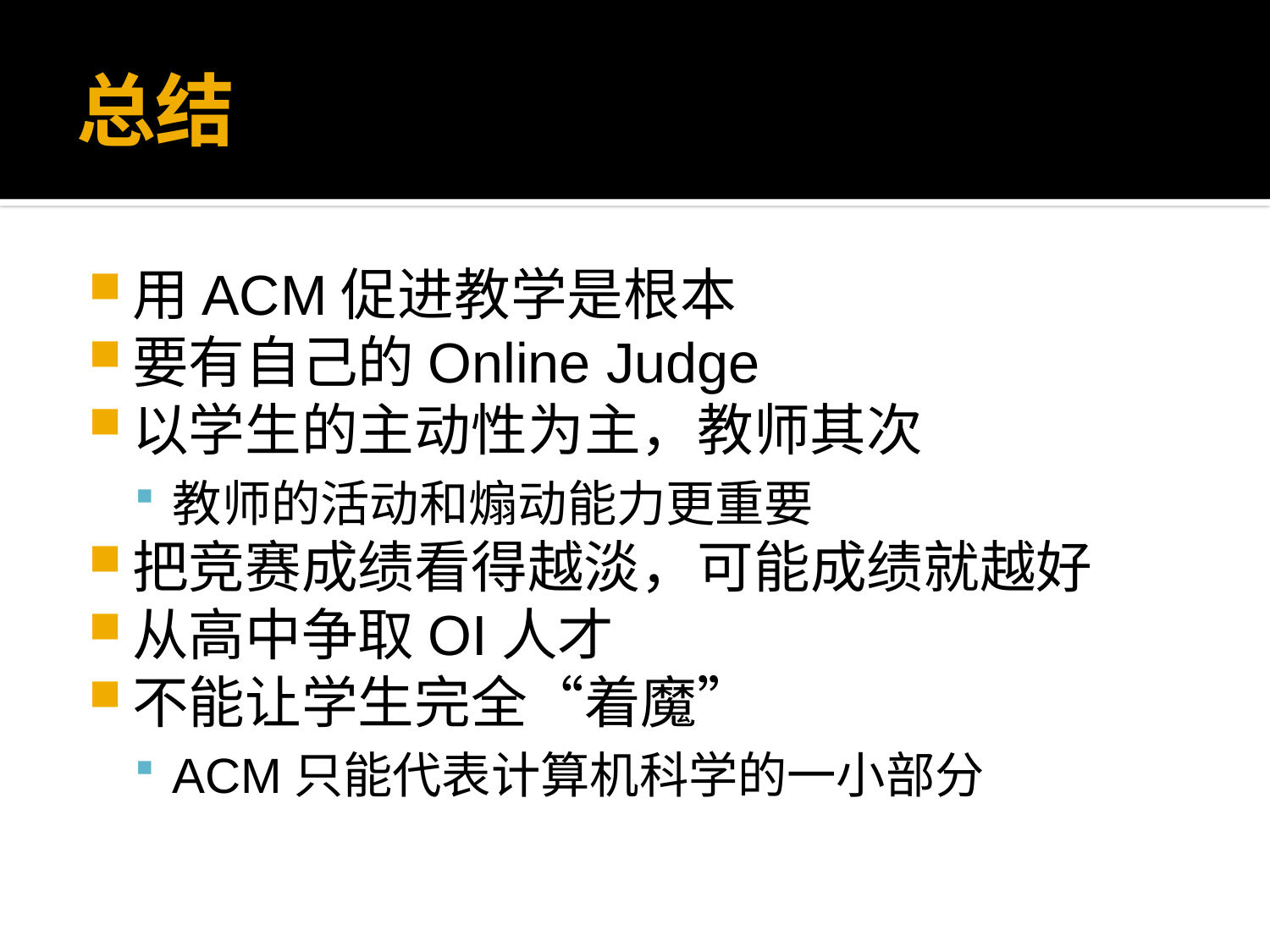

# 总结
用ACM促进教学是根本
要有自己的Online Judge
以学生的主动性为主，教师其次
教师的活动和煽动能力更重要
把竞赛成绩看得越淡，可能成绩就越好
从高中争取OI人才
不能让学生完全“着魔”
ACM只能代表计算机科学的一小部分